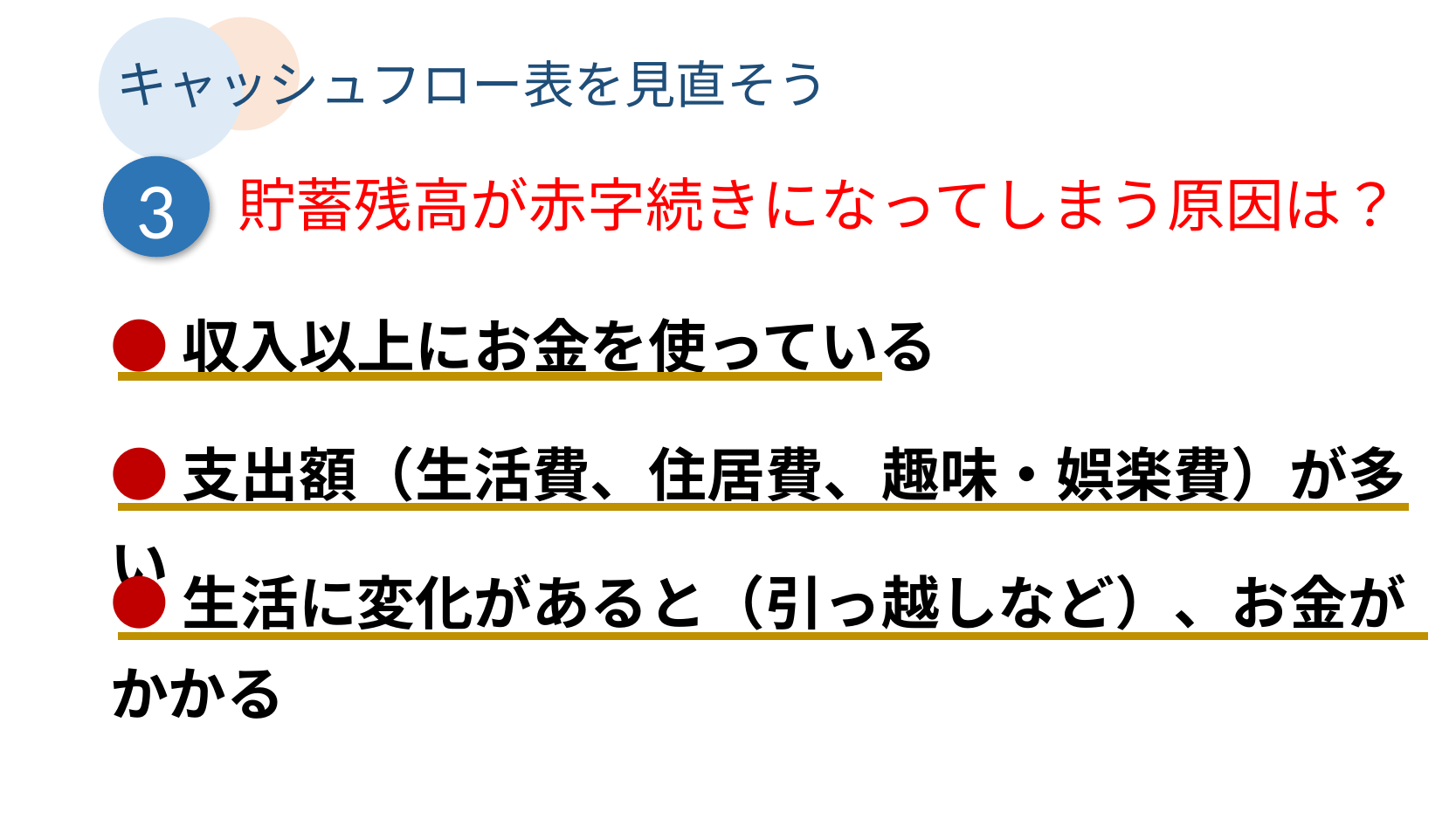

キャッシュフロー表を見直そう
3
貯蓄残高が赤字続きになってしまう原因は？
●収入以上にお金を使っている
●支出額（生活費、住居費、趣味・娯楽費）が多い
●生活に変化があると（引っ越しなど）、お金がかかる